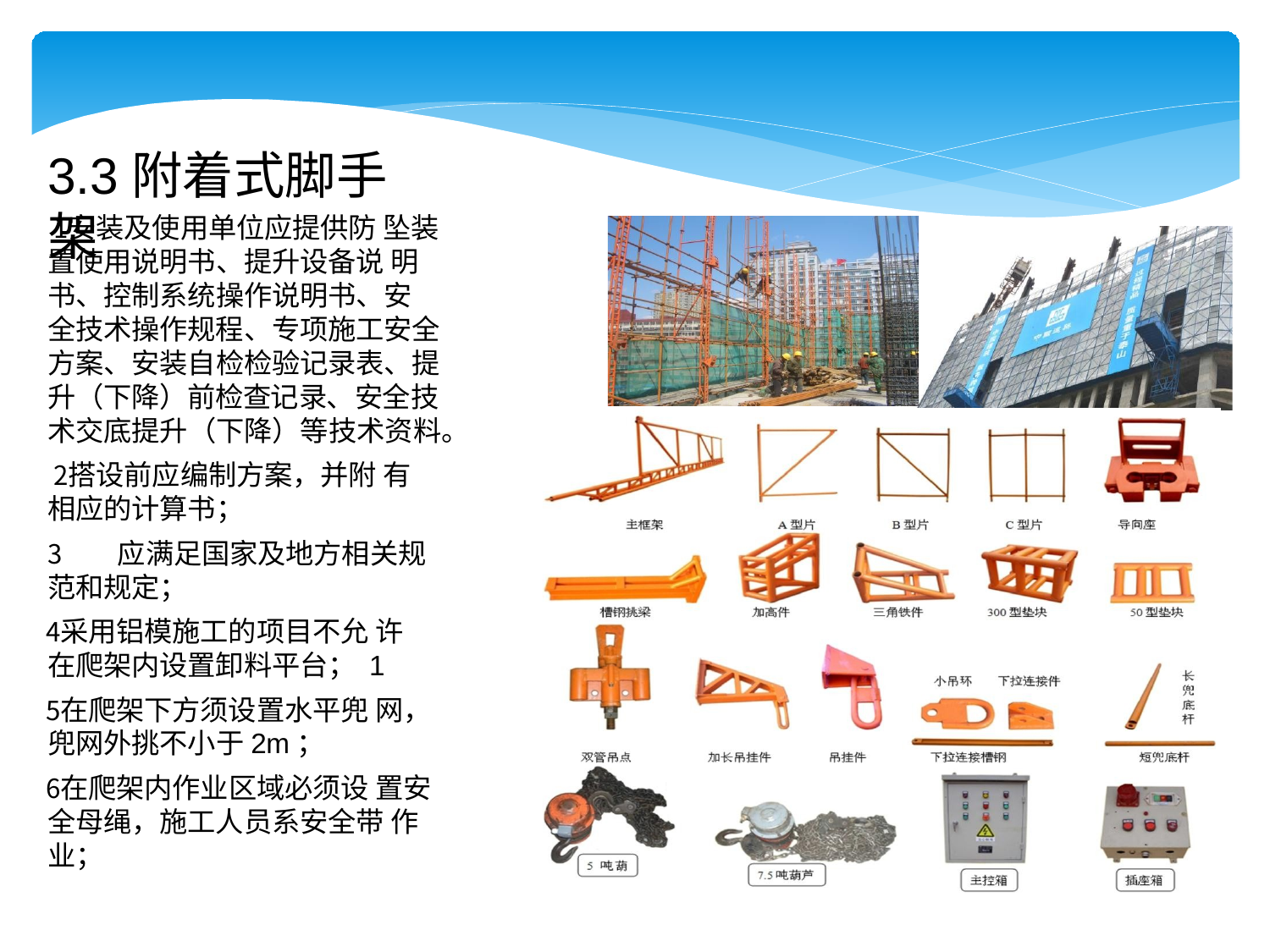

# 3.3附着式脚手架
安装及使用单位应提供防 坠装置使用说明书、提升设备说 明书、控制系统操作说明书、安 全技术操作规程、专项施工安全 方案、安装自检检验记录表、提 升（下降）前检查记录、安全技
术交底提升（下降）等技术资料。
搭设前应编制方案，并附 有相应的计算书；
应满足国家及地方相关规
范和规定；
采用铝模施工的项目不允 许在爬架内设置卸料平台； 1
在爬架下方须设置水平兜 网，兜网外挑不小于2m；
在爬架内作业区域必须设 置安全母绳，施工人员系安全带 作业；